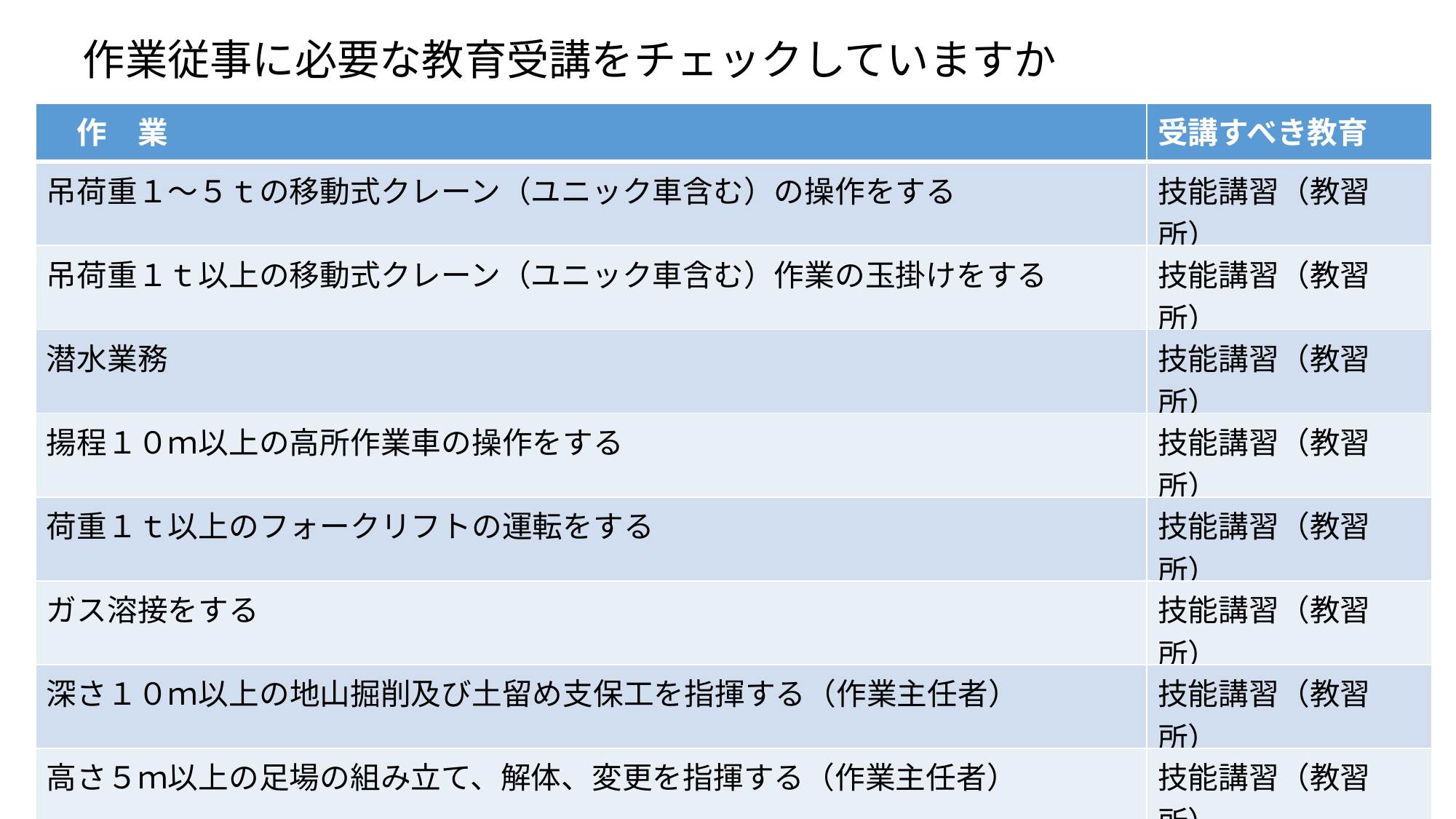

作業従事に必要な教育受講をチェックしていますか
| 作　業 | 受講すべき教育 |
| --- | --- |
| 吊荷重１～５ｔの移動式クレーン（ユニック車含む）の操作をする | 技能講習（教習所） |
| 吊荷重１ｔ以上の移動式クレーン（ユニック車含む）作業の玉掛けをする | 技能講習（教習所） |
| 潜水業務 | 技能講習（教習所） |
| 揚程１０ｍ以上の高所作業車の操作をする | 技能講習（教習所） |
| 荷重１ｔ以上のフォークリフトの運転をする | 技能講習（教習所） |
| ガス溶接をする | 技能講習（教習所） |
| 深さ１０ｍ以上の地山掘削及び土留め支保工を指揮する（作業主任者） | 技能講習（教習所） |
| 高さ５ｍ以上の足場の組み立て、解体、変更を指揮する（作業主任者） | 技能講習（教習所） |
| 有機溶剤を扱う作業を指揮する（作業主任者） | 技能講習（教習所） |
| 特定化学物質を扱う作業を指揮する（作業主任者） | 技能講習（教習所） |
| 酸素欠乏又は硫化水素発生の恐れがある場所での作業を指揮する（作業主任者） | 技能講習（教習所） |